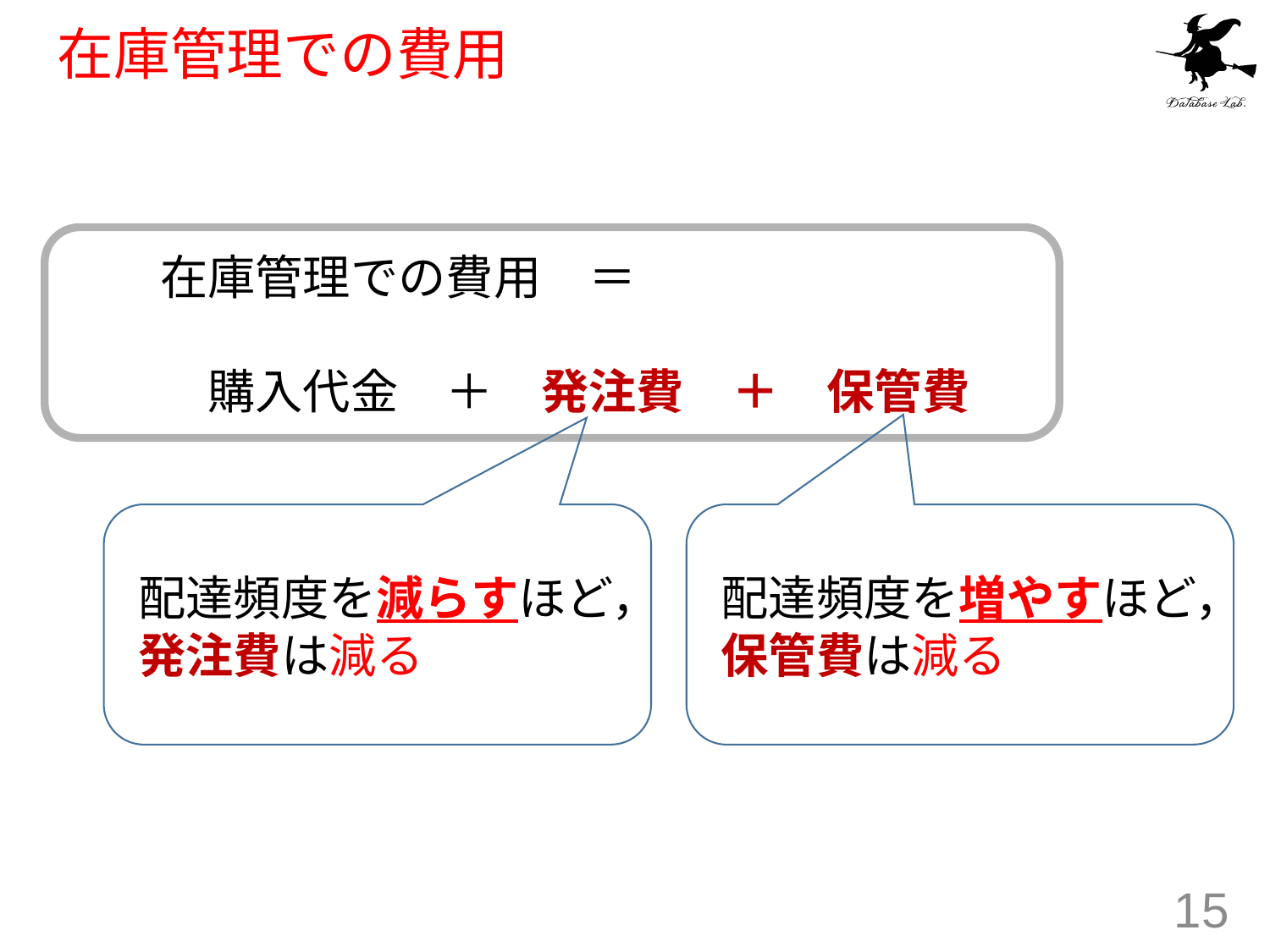

# 在庫管理での費用

在庫管理での費用　＝

　購入代金　＋　発注費　＋　保管費

配達頻度を増やすほど，
保管費は減る
配達頻度を減らすほど，
発注費は減る
15